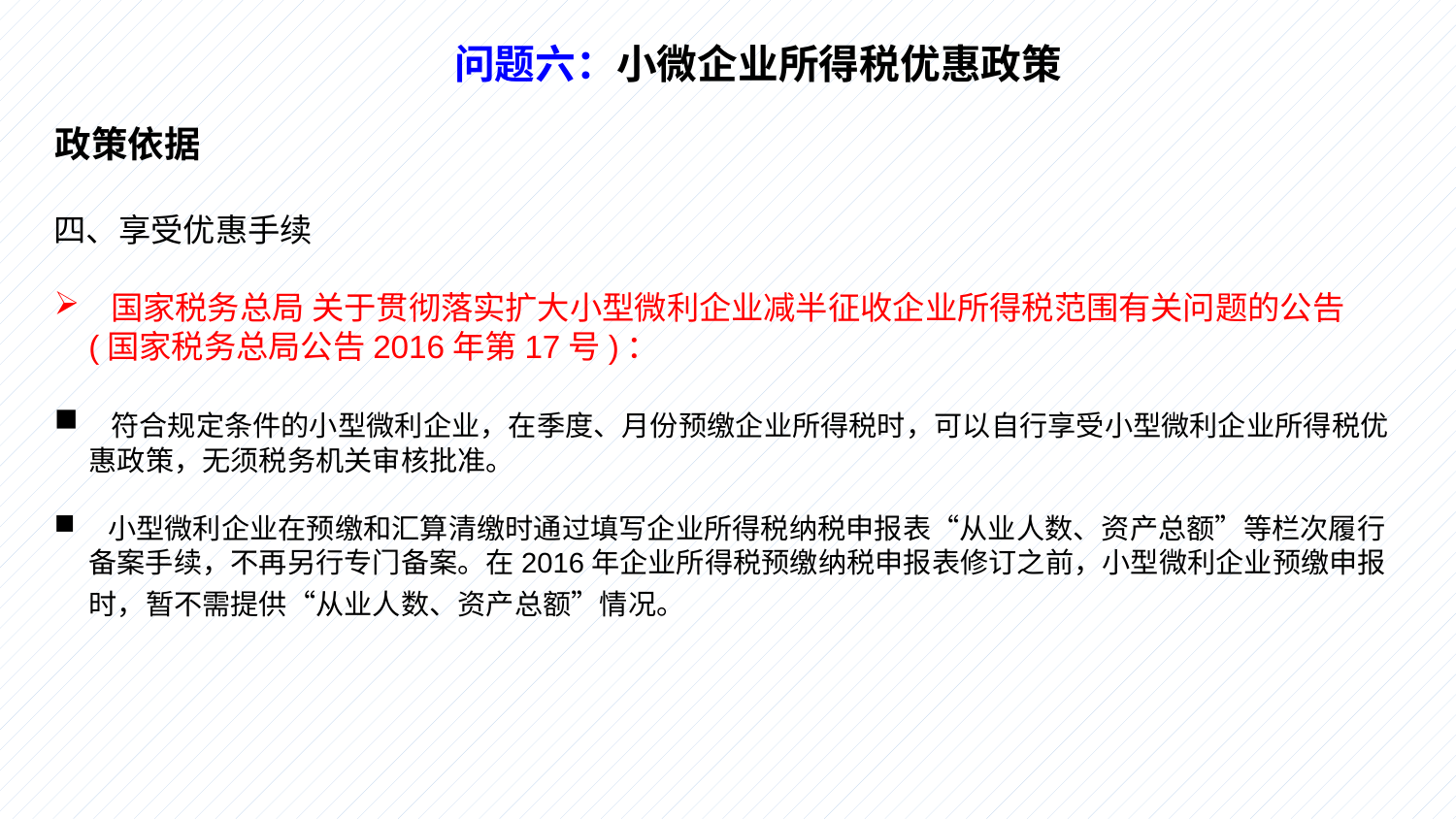

问题六：小微企业所得税优惠政策
政策依据
四、享受优惠手续

  国家税务总局 关于贯彻落实扩大小型微利企业减半征收企业所得税范围有关问题的公告(国家税务总局公告2016年第17号)：

  符合规定条件的小型微利企业，在季度、月份预缴企业所得税时，可以自行享受小型微利企业所得税优惠政策，无须税务机关审核批准。

  小型微利企业在预缴和汇算清缴时通过填写企业所得税纳税申报表“从业人数、资产总额”等栏次履行备案手续，不再另行专门备案。在2016年企业所得税预缴纳税申报表修订之前，小型微利企业预缴申报时，暂不需提供“从业人数、资产总额”情况。